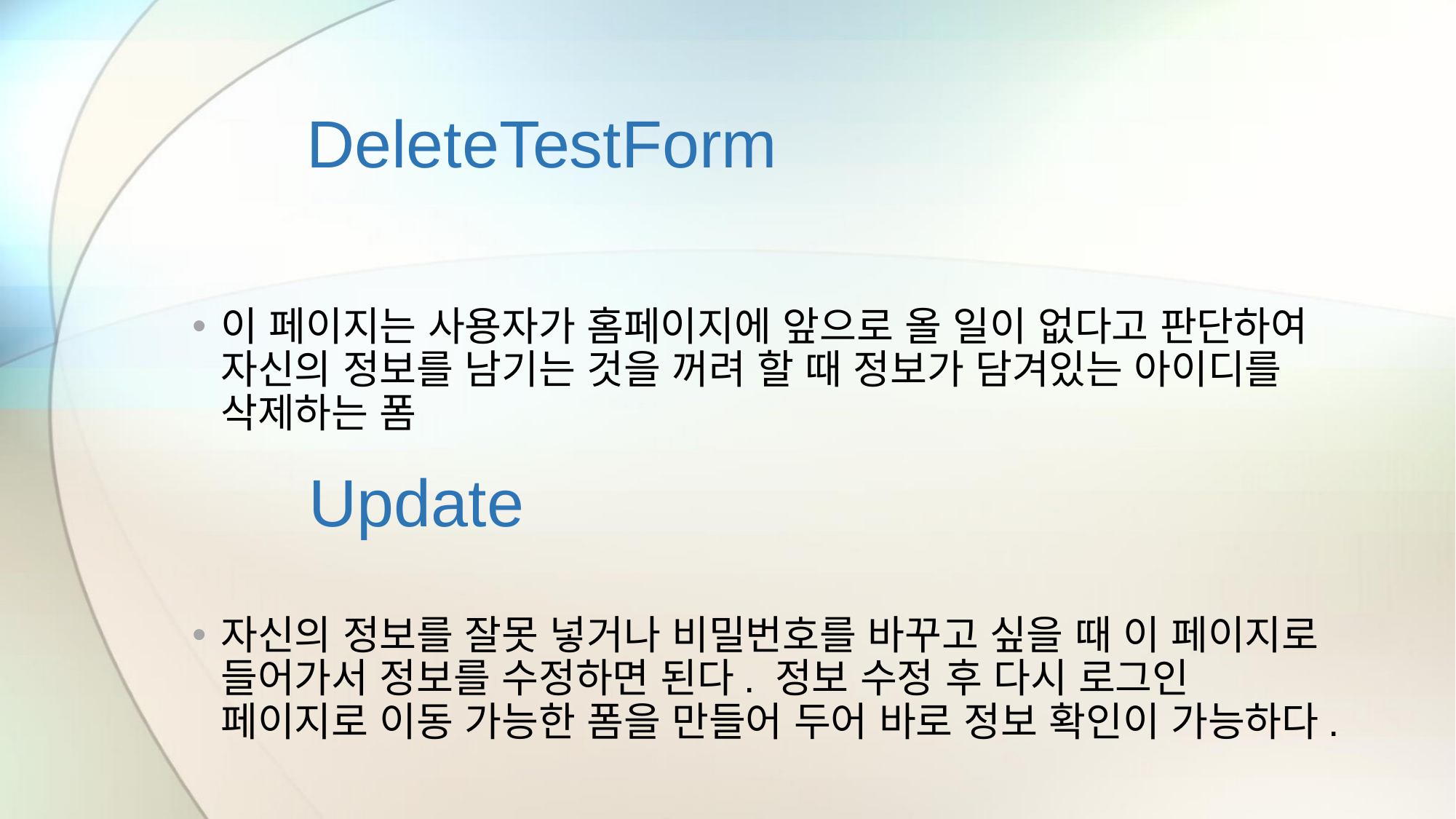

DeleteTestForm

이 페이지는 사용자가 홈페이지에 앞으로 올 일이 없다고 판단하여 자신의 정보를 남기는 것을 꺼려 할 때 정보가 담겨있는 아이디를 삭제하는 폼

자신의 정보를 잘못 넣거나 비밀번호를 바꾸고 싶을 때 이 페이지로 들어가서 정보를 수정하면 된다. 정보 수정 후 다시 로그인 페이지로 이동 가능한 폼을 만들어 두어 바로 정보 확인이 가능하다.
# Update